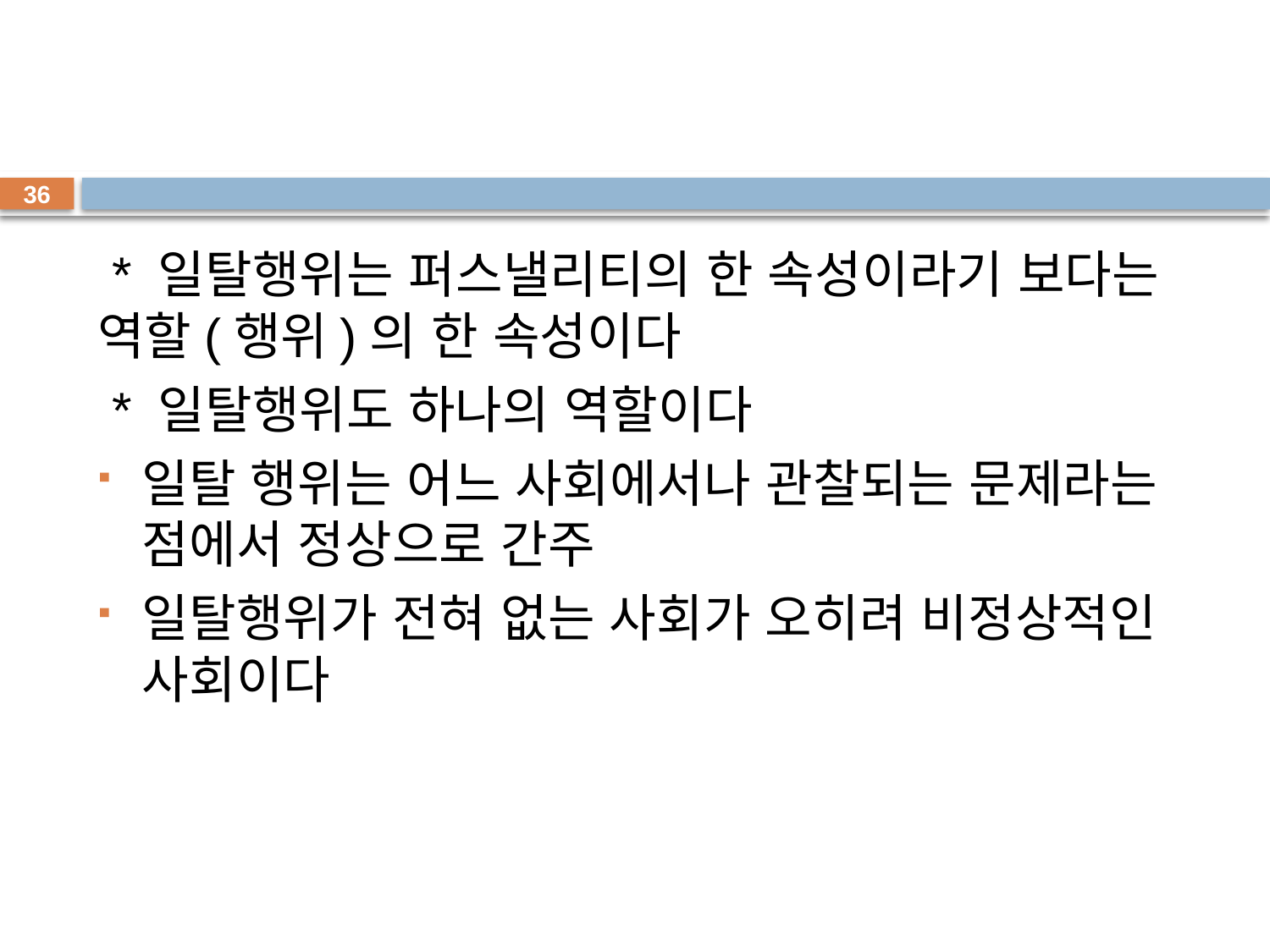

#
36
 * 일탈행위는 퍼스낼리티의 한 속성이라기 보다는 역할(행위)의 한 속성이다
 * 일탈행위도 하나의 역할이다
일탈 행위는 어느 사회에서나 관찰되는 문제라는 점에서 정상으로 간주
일탈행위가 전혀 없는 사회가 오히려 비정상적인 사회이다